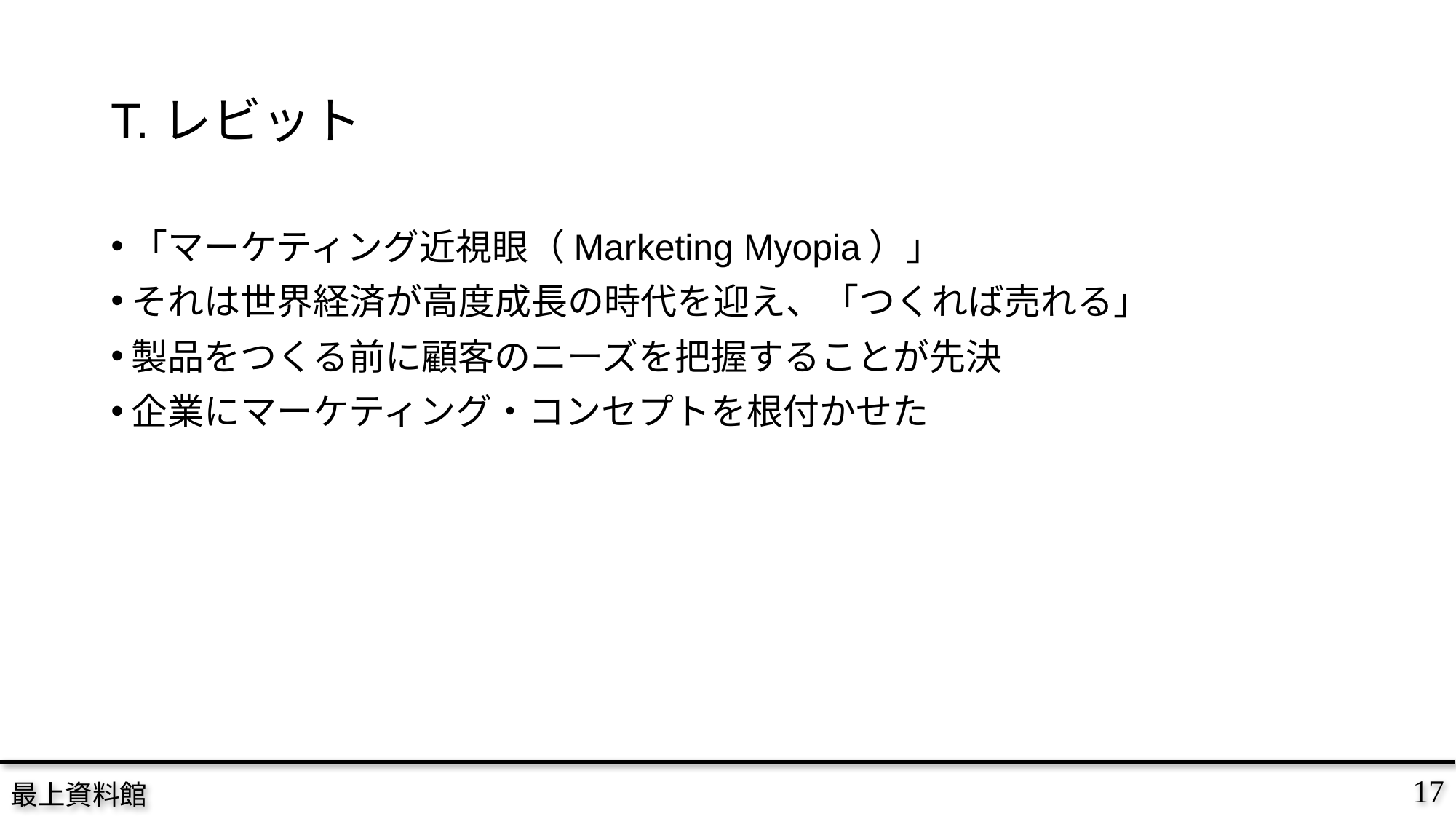

# T.レビット
「マーケティング近視眼（Marketing Myopia）」
それは世界経済が高度成長の時代を迎え、「つくれば売れる」
製品をつくる前に顧客のニーズを把握することが先決
企業にマーケティング・コンセプトを根付かせた